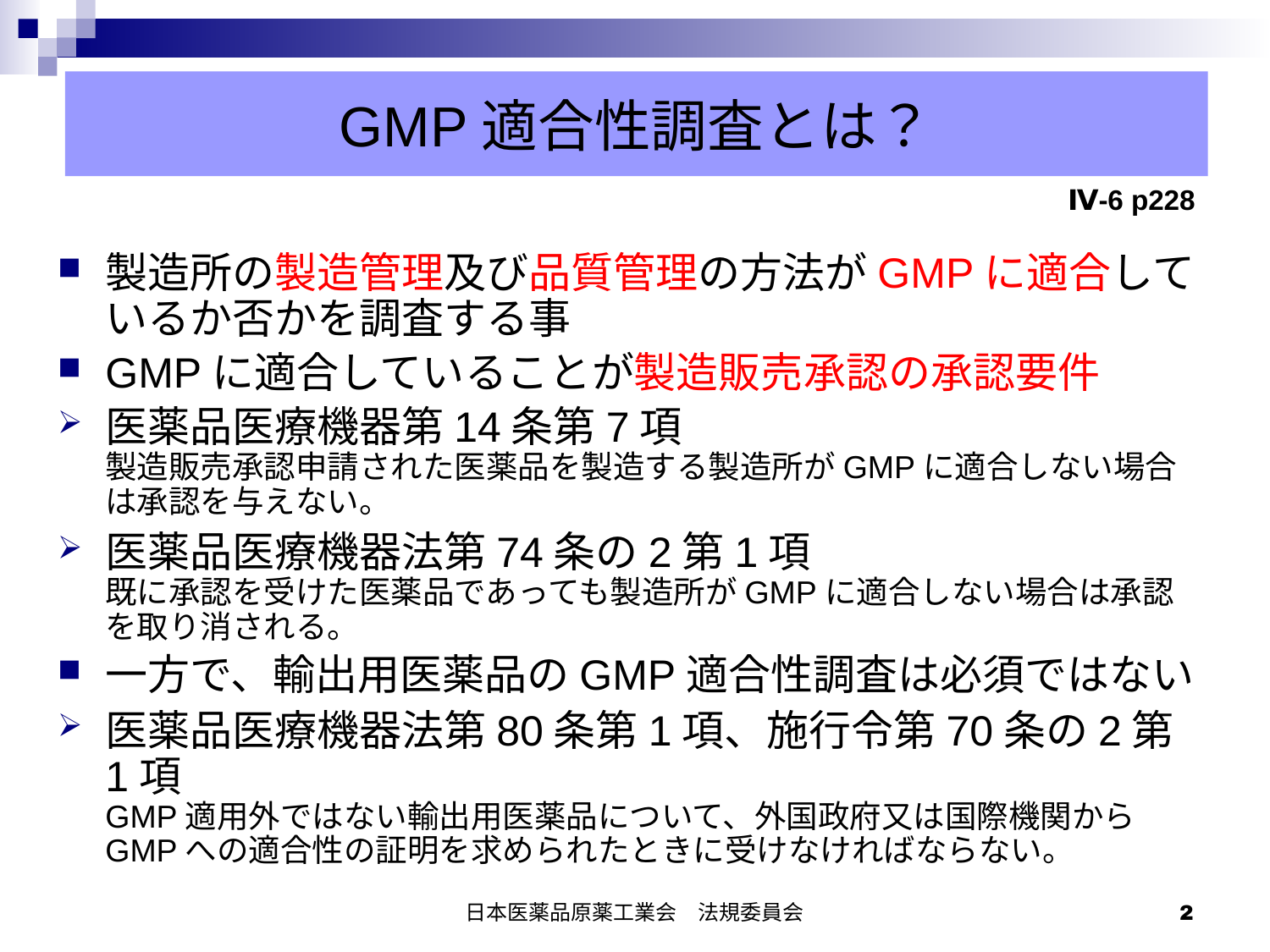

GMP適合性調査とは？
Ⅳ-6 p228
製造所の製造管理及び品質管理の方法がGMPに適合しているか否かを調査する事
GMPに適合していることが製造販売承認の承認要件
医薬品医療機器第14条第7項
製造販売承認申請された医薬品を製造する製造所がGMPに適合しない場合は承認を与えない。
医薬品医療機器法第74条の2第1項
既に承認を受けた医薬品であっても製造所がGMPに適合しない場合は承認を取り消される。
一方で、輸出用医薬品のGMP適合性調査は必須ではない
医薬品医療機器法第80条第1項、施行令第70条の2第1項
GMP適用外ではない輸出用医薬品について、外国政府又は国際機関からGMPへの適合性の証明を求められたときに受けなければならない。
日本医薬品原薬工業会　法規委員会
2